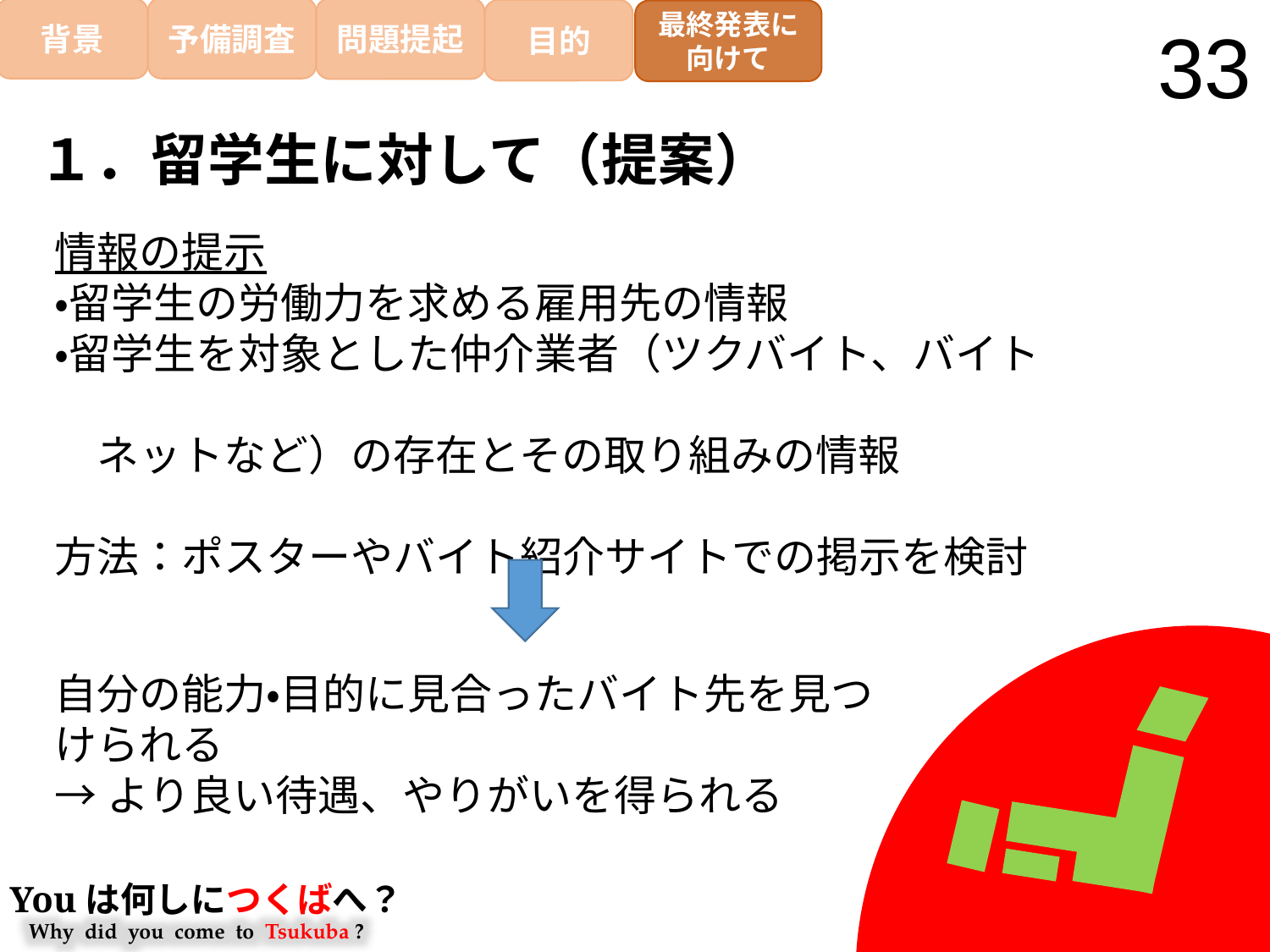

目的
予備調査
問題提起
背景
最終発表に
向けて
33
１．留学生に対して（提案）
情報の提示
・留学生の労働力を求める雇用先の情報
・留学生を対象とした仲介業者（ツクバイト、バイト
　ネットなど）の存在とその取り組みの情報

方法：ポスターやバイト紹介サイトでの掲示を検討

自分の能力・目的に見合ったバイト先を見つけられる
→より良い待遇、やりがいを得られる

Youは何しにつくばへ？
Why  did  you  come  to  Tsukuba ?